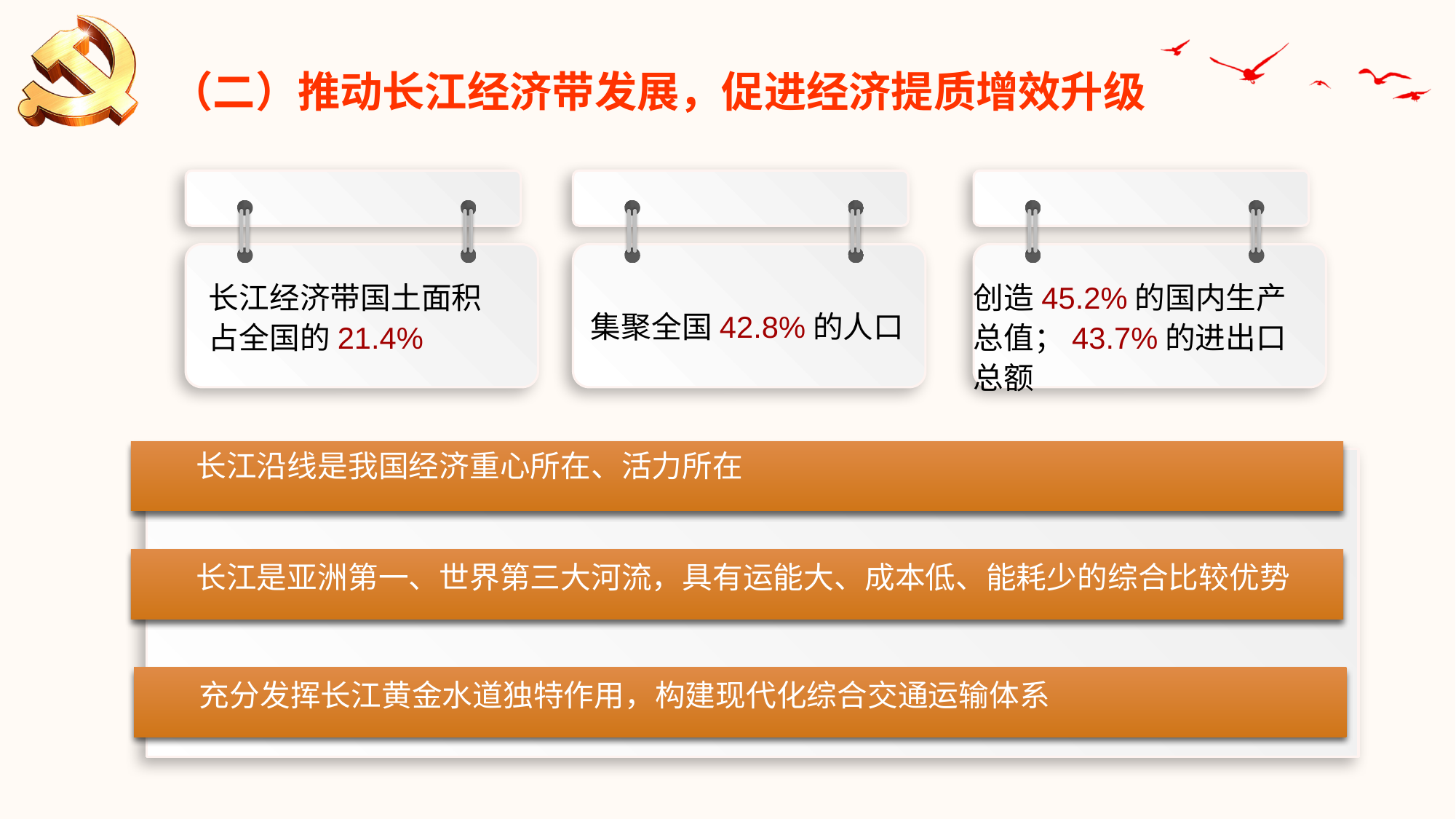

（二）推动长江经济带发展，促进经济提质增效升级

长江经济带国土面积占全国的21.4%
创造45.2%的国内生产总值；43.7%的进出口总额
集聚全国42.8%的人口
       长江沿线是我国经济重心所在、活力所在

       长江是亚洲第一、世界第三大河流，具有运能大、成本低、能耗少的综合比较优势
       充分发挥长江黄金水道独特作用，构建现代化综合交通运输体系